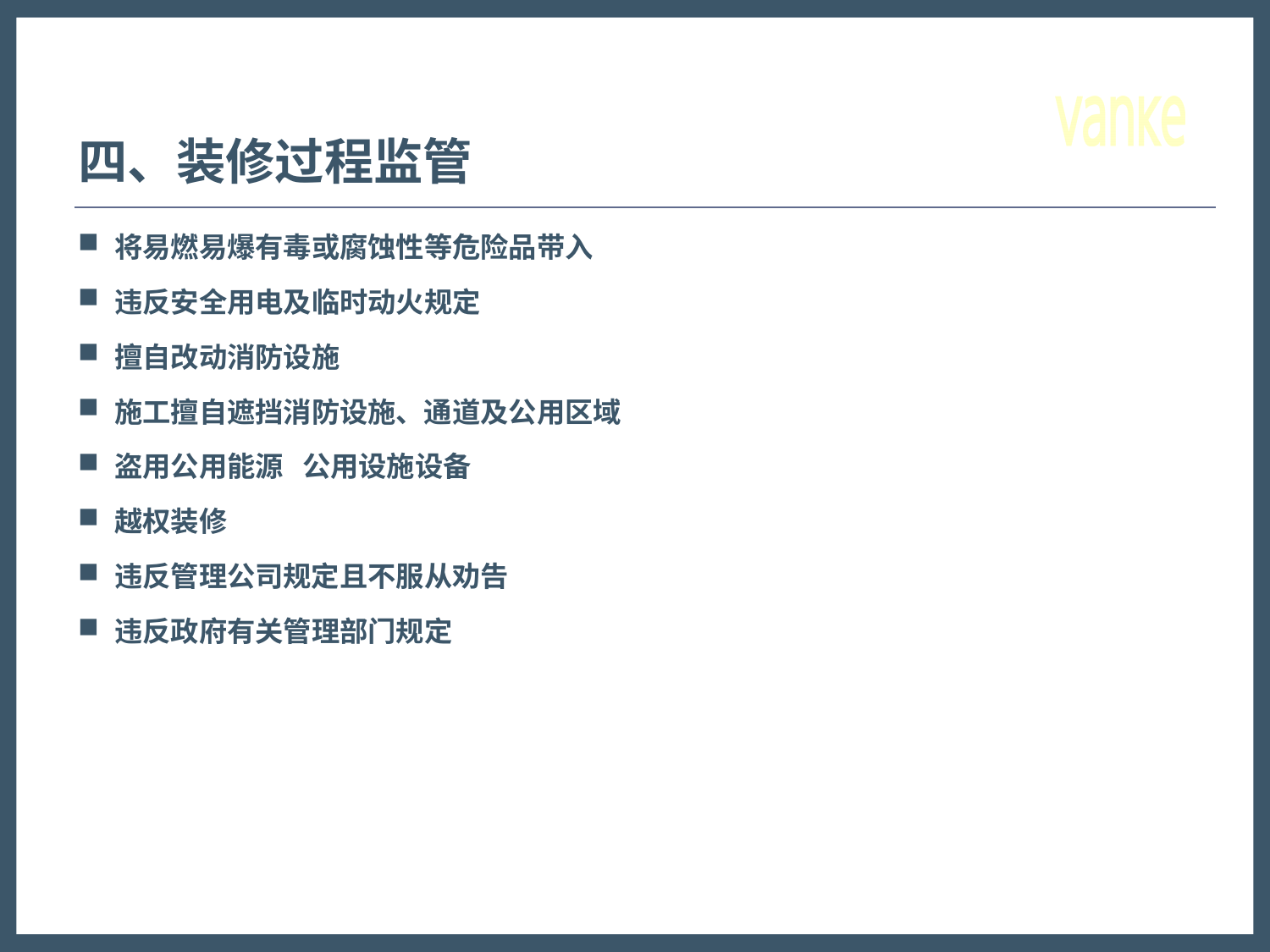

# 四、装修过程监管
将易燃易爆有毒或腐蚀性等危险品带入
违反安全用电及临时动火规定
擅自改动消防设施
施工擅自遮挡消防设施、通道及公用区域
盗用公用能源   公用设施设备
越权装修
违反管理公司规定且不服从劝告
违反政府有关管理部门规定